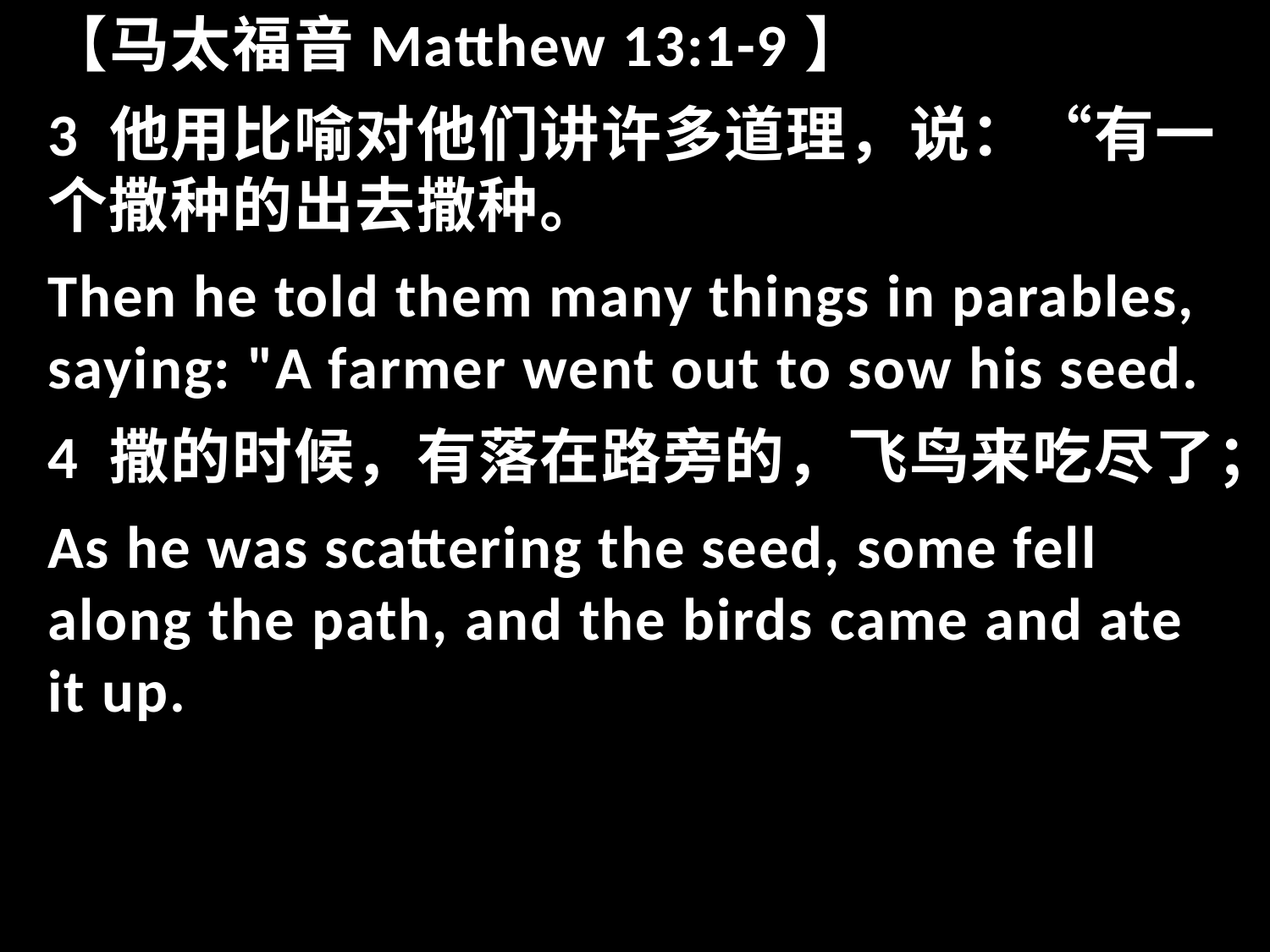

【马太福音Matthew 13:1-9】
3 他用比喻对他们讲许多道理，说：“有一个撒种的出去撒种。
Then he told them many things in parables, saying: "A farmer went out to sow his seed.
4 撒的时候，有落在路旁的，飞鸟来吃尽了；
As he was scattering the seed, some fell along the path, and the birds came and ate it up.